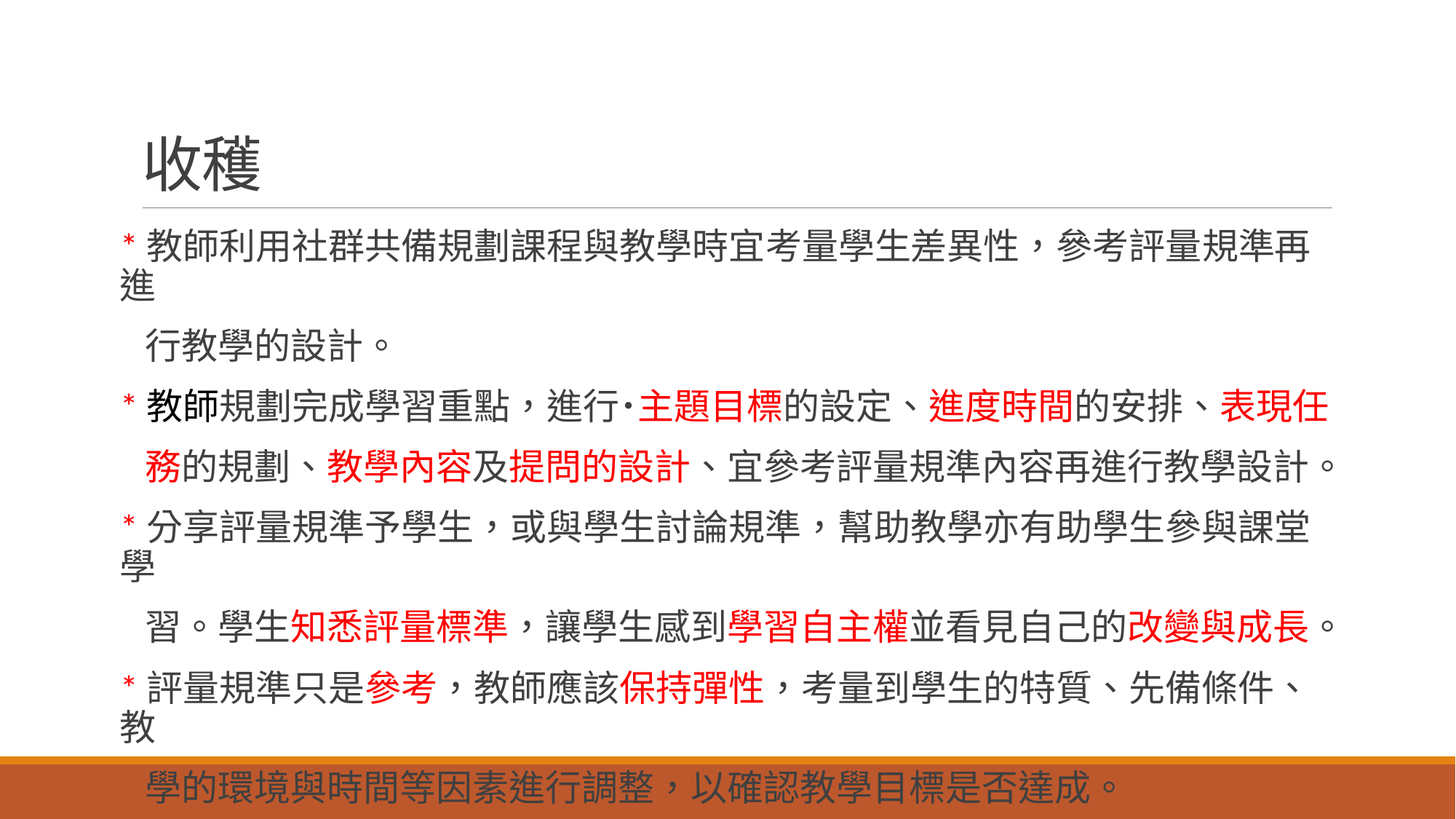

# 收穫
*教師利用社群共備規劃課程與教學時宜考量學生差異性，參考評量規準再進
  行教學的設計。
*教師規劃完成學習重點，進行˙主題目標的設定、進度時間的安排、表現任
  務的規劃、教學內容及提問的設計、宜參考評量規準內容再進行教學設計。
*分享評量規準予學生，或與學生討論規準，幫助教學亦有助學生參與課堂學
  習。學生知悉評量標準，讓學生感到學習自主權並看見自己的改變與成長。
*評量規準只是參考，教師應該保持彈性，考量到學生的特質、先備條件、教
  學的環境與時間等因素進行調整，以確認教學目標是否達成。